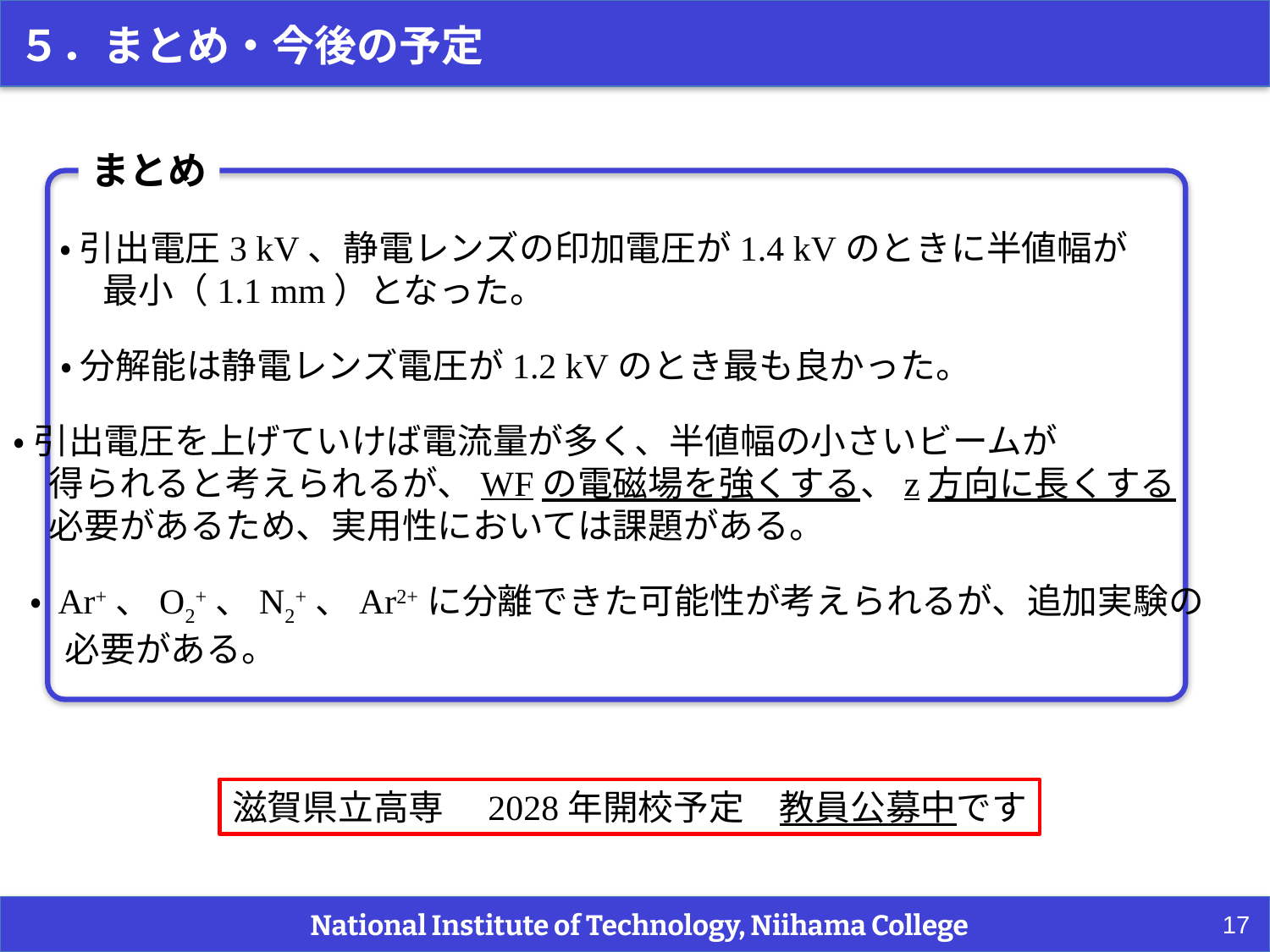

５．まとめ・今後の予定
まとめ

・ 引出電圧3 kV、静電レンズの印加電圧が1.4 kVのときに半値幅が
　 最小（1.1 mm）となった。
・ 分解能は静電レンズ電圧が1.2 kVのとき最も良かった。
・ 引出電圧を上げていけば電流量が多く、半値幅の小さいビームが
　得られると考えられるが、WFの電磁場を強くする、z方向に長くする
　必要があるため、実用性においては課題がある。
・ Ar+、O2+、N2+、Ar2+に分離できた可能性が考えられるが、追加実験の
　必要がある。
滋賀県立高専　2028年開校予定　教員公募中です
National Institute of Technology, Niihama College
17